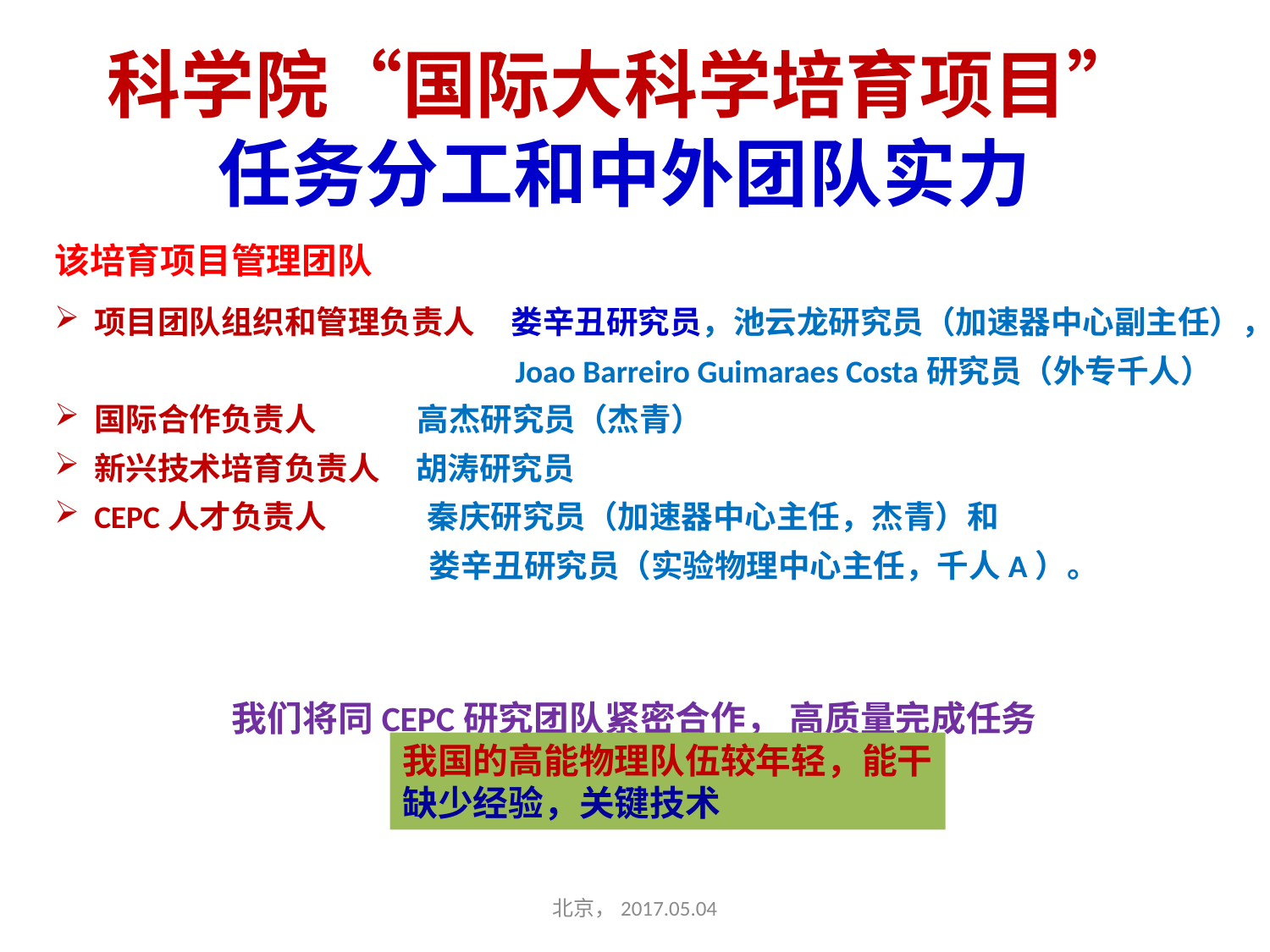

# 科学院“国际大科学培育项目” 任务分工和中外团队实力
该培育项目管理团队
项目团队组织和管理负责人     娄辛丑研究员，池云龙研究员（加速器中心副主任），
                                                                Joao Barreiro Guimaraes Costa研究员（外专千人）
国际合作负责人              高杰研究员（杰青）
新兴技术培育负责人     胡涛研究员
CEPC人才负责人              秦庆研究员（加速器中心主任，杰青）和
                                                   娄辛丑研究员（实验物理中心主任，千人A）。

                     我们将同CEPC研究团队紧密合作， 高质量完成任务

我国的高能物理队伍较年轻，能干
缺少经验，关键技术
北京，2017.05.04